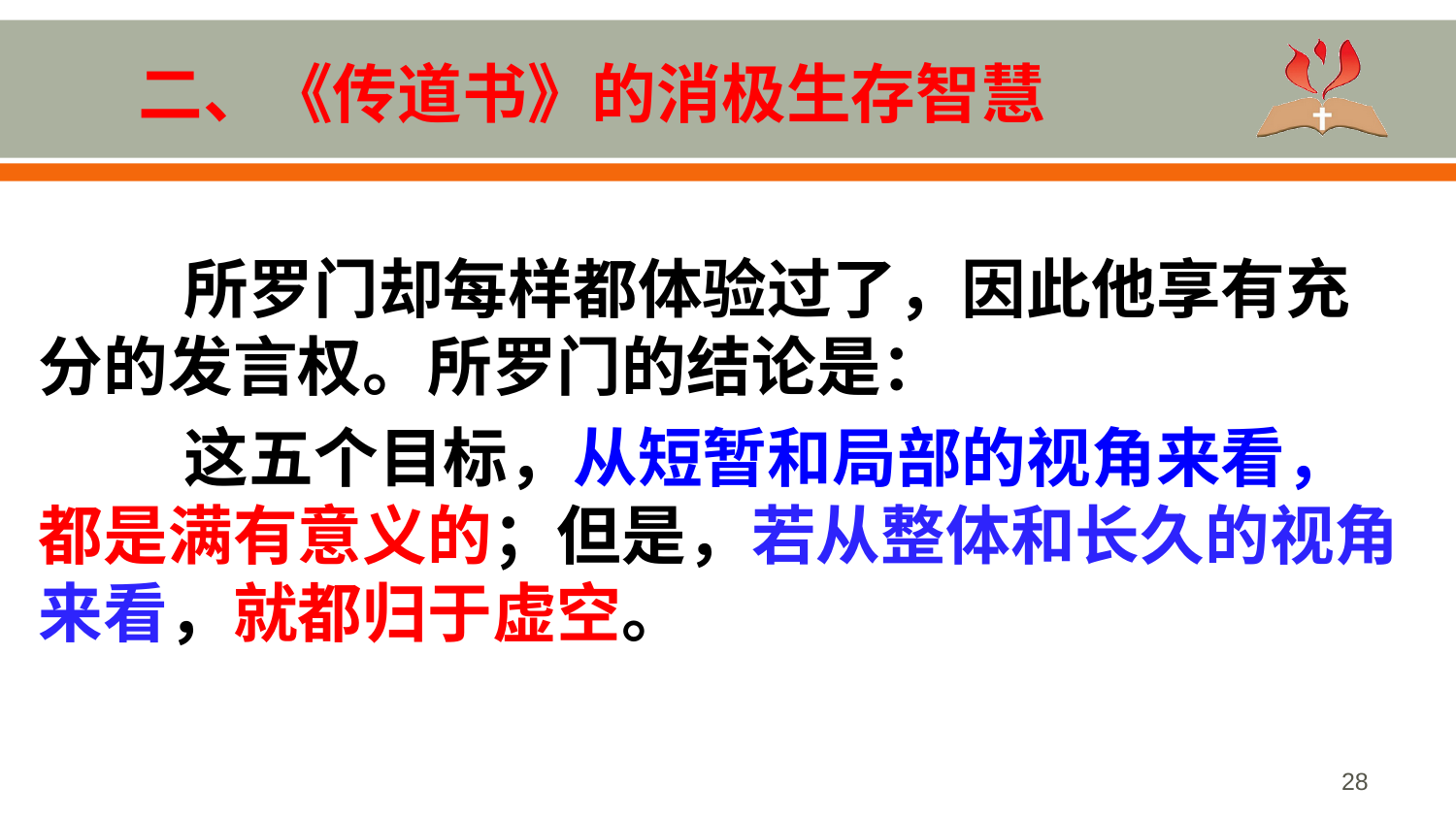

# 二、《传道书》的消极生存智慧
     	所罗门却每样都体验过了，因此他享有充分的发言权。所罗门的结论是：
    	这五个目标，从短暂和局部的视角来看，都是满有意义的；但是，若从整体和长久的视角来看，就都归于虚空。

28